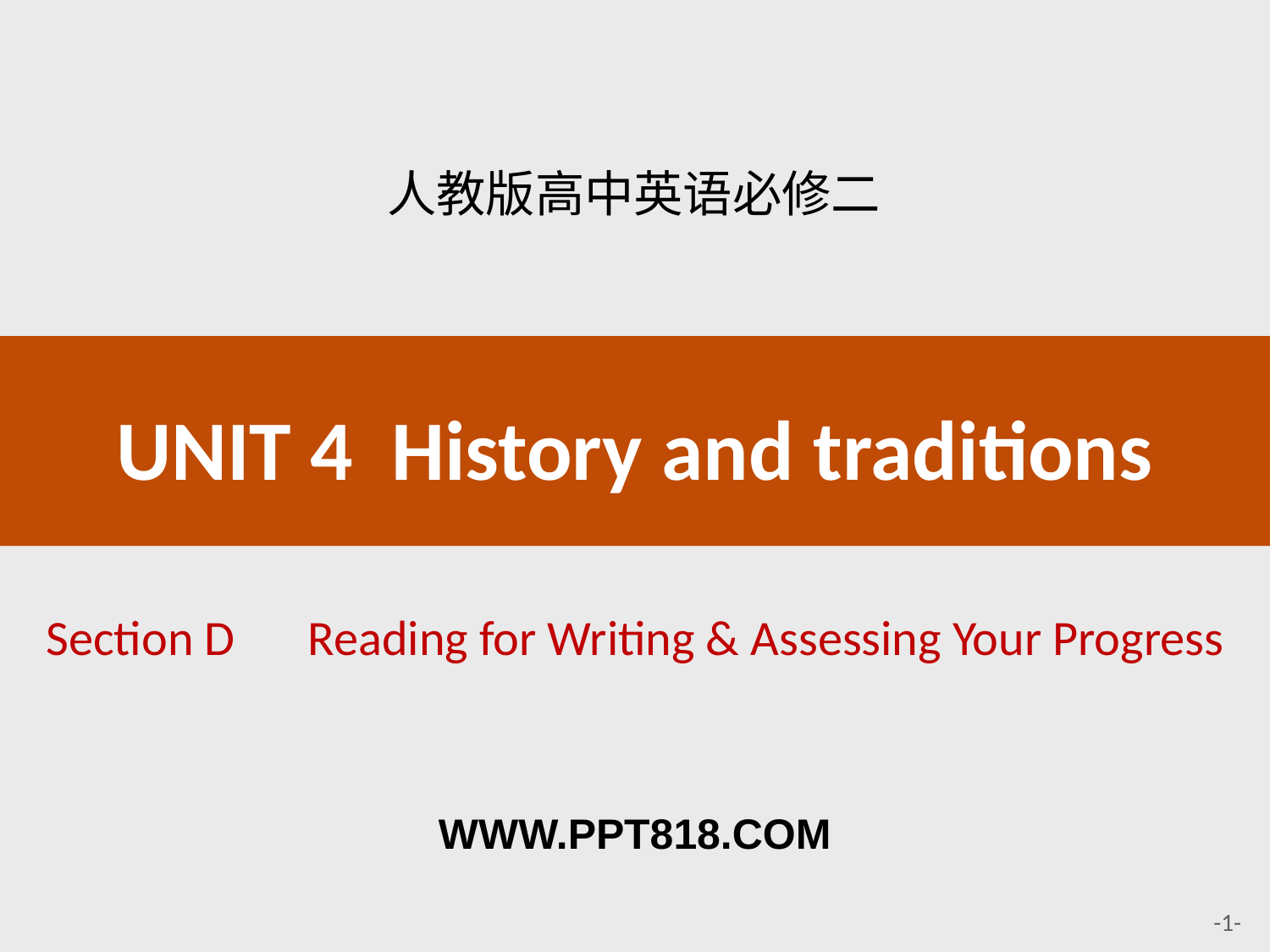

人教版高中英语必修二
UNIT 4  History and traditions
# Section D　Reading for Writing & Assessing Your Progress
WWW.PPT818.COM